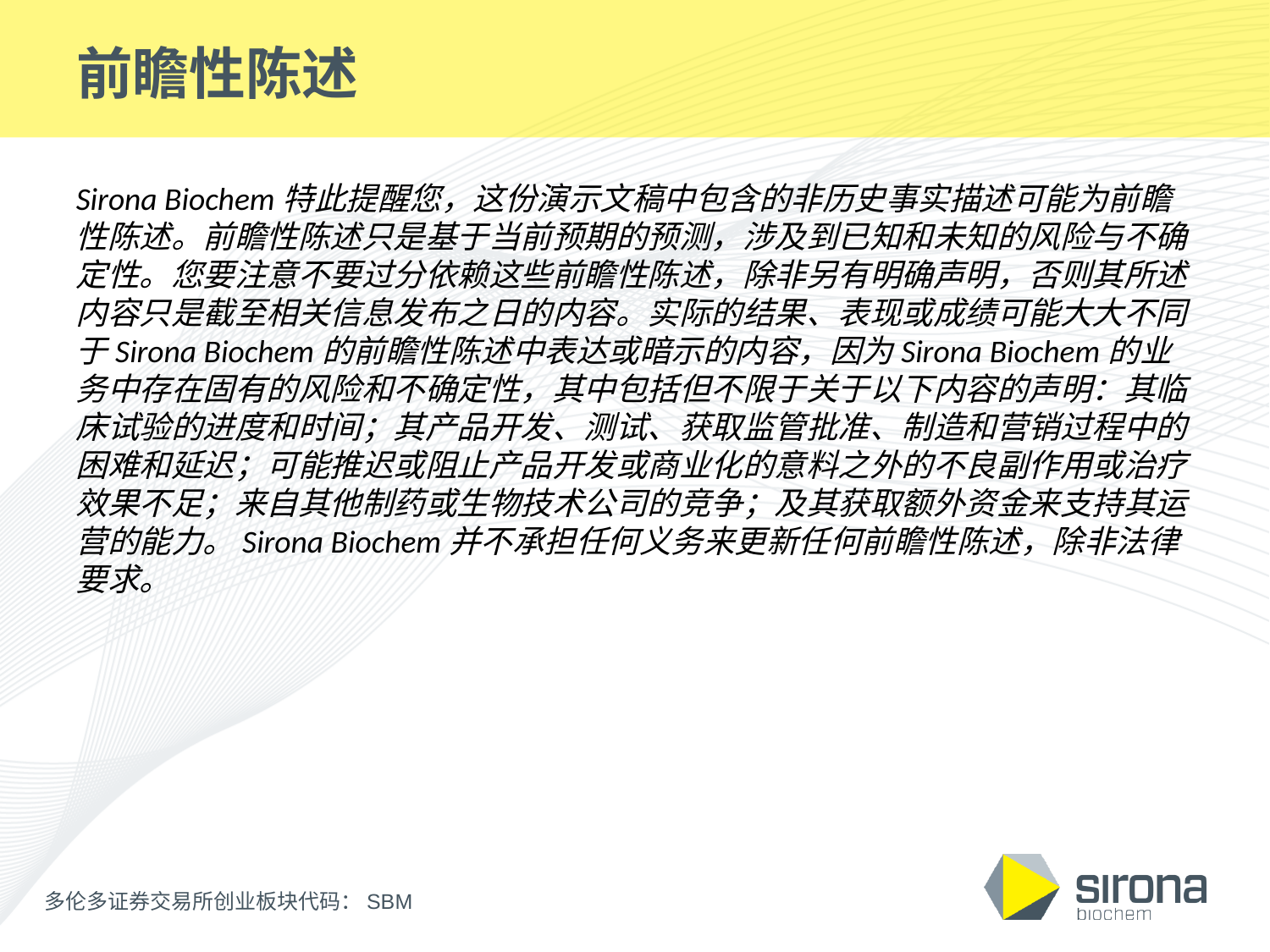

# 前瞻性陈述
Sirona Biochem特此提醒您，这份演示文稿中包含的非历史事实描述可能为前瞻性陈述。前瞻性陈述只是基于当前预期的预测，涉及到已知和未知的风险与不确定性。您要注意不要过分依赖这些前瞻性陈述，除非另有明确声明，否则其所述内容只是截至相关信息发布之日的内容。实际的结果、表现或成绩可能大大不同于Sirona Biochem的前瞻性陈述中表达或暗示的内容，因为Sirona Biochem的业务中存在固有的风险和不确定性，其中包括但不限于关于以下内容的声明：其临床试验的进度和时间；其产品开发、测试、获取监管批准、制造和营销过程中的困难和延迟；可能推迟或阻止产品开发或商业化的意料之外的不良副作用或治疗效果不足；来自其他制药或生物技术公司的竞争；及其获取额外资金来支持其运营的能力。Sirona Biochem并不承担任何义务来更新任何前瞻性陈述，除非法律要求。